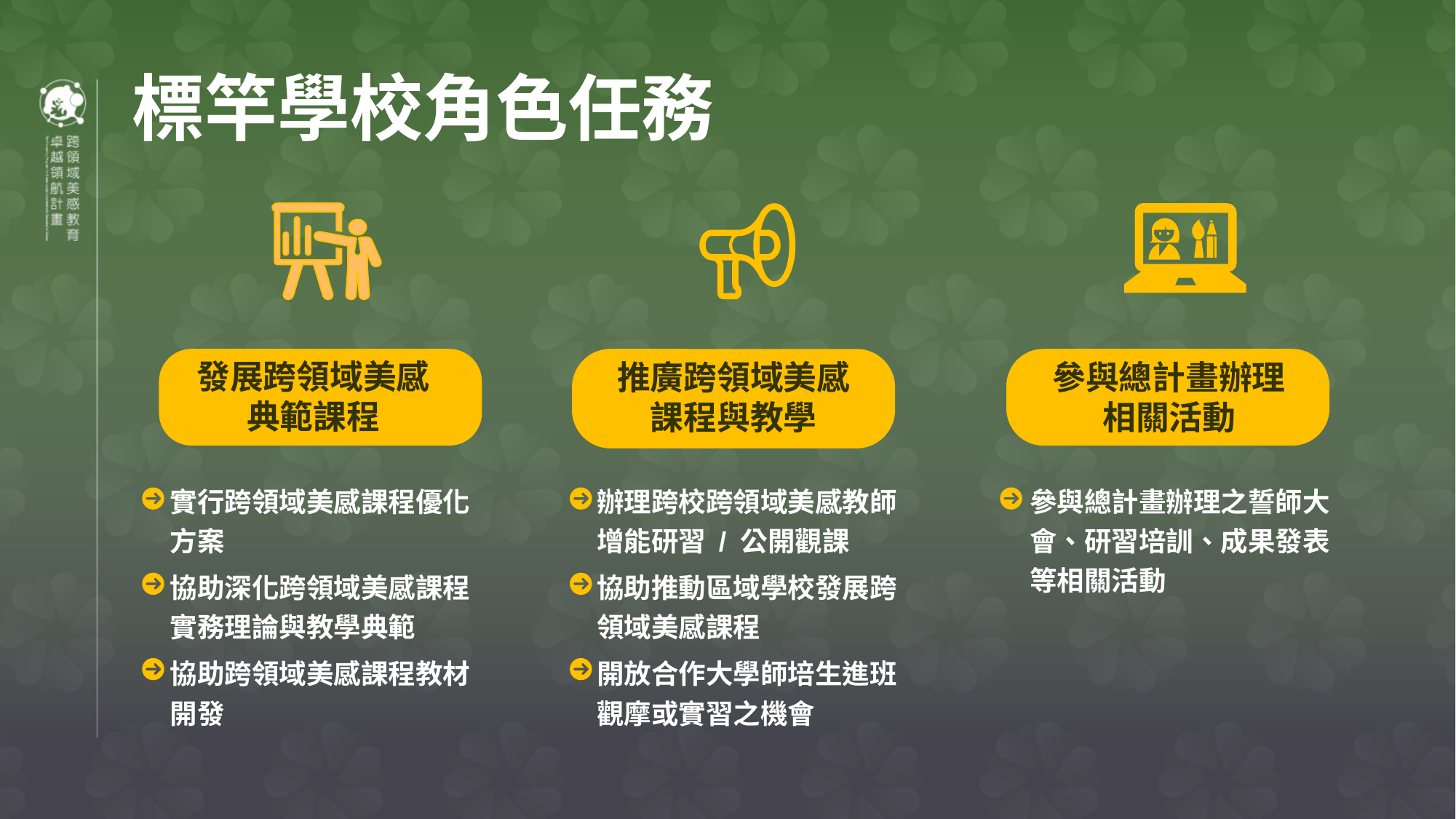

標竿學校角色任務

發展跨領域美感
典範課程
推廣跨領域美感
課程與教學
參與總計畫辦理相關活動
實行跨領域美感課程優化方案
協助深化跨領域美感課程實務理論與教學典範
協助跨領域美感課程教材開發
辦理跨校跨領域美感教師增能研習 / 公開觀課
協助推動區域學校發展跨領域美感課程
開放合作大學師培生進班觀摩或實習之機會
參與總計畫辦理之誓師大會、研習培訓、成果發表等相關活動